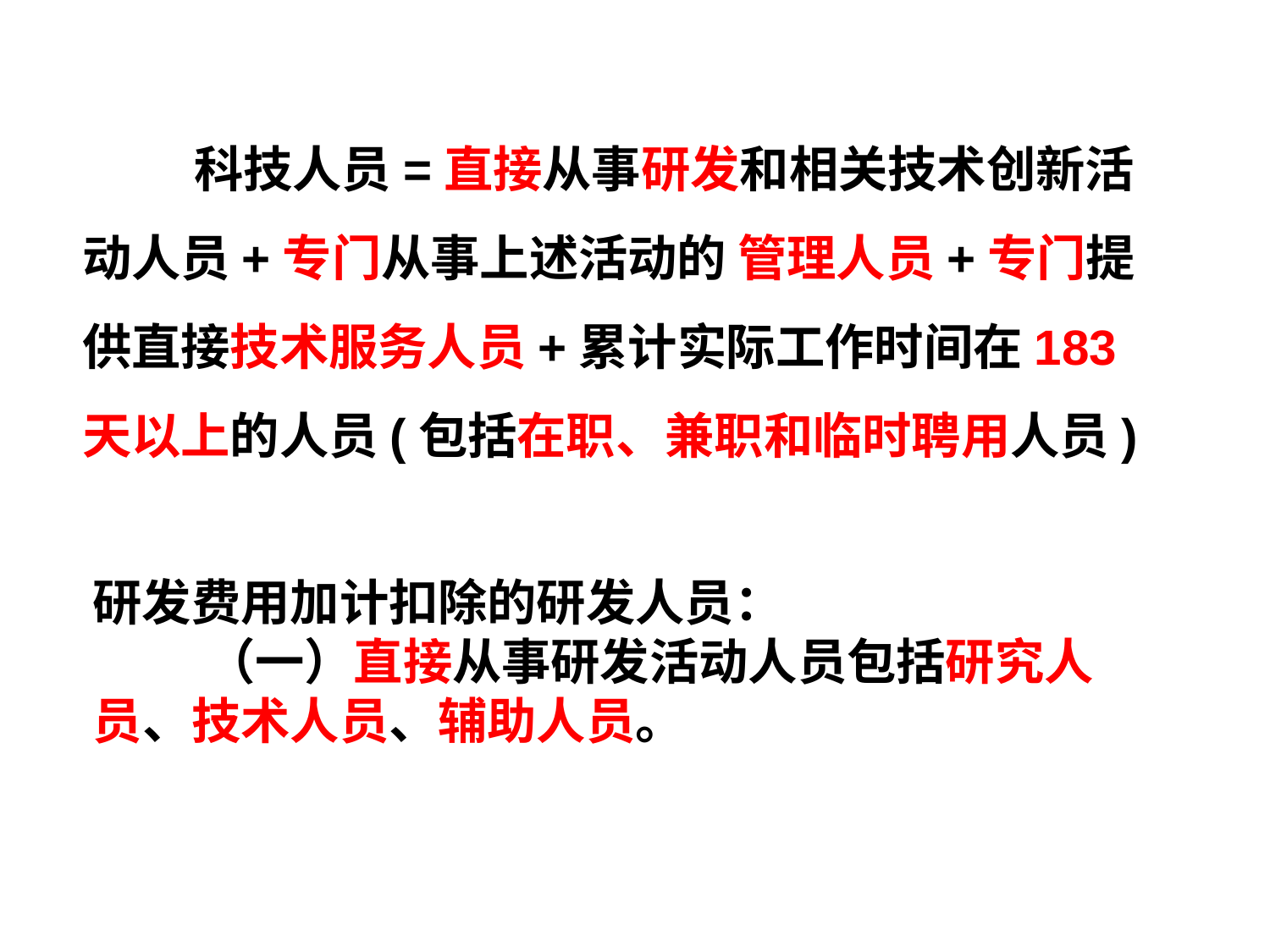

科技人员=直接从事研发和相关技术创新活动人员+专门从事上述活动的 管理人员+专门提供直接技术服务人员+累计实际工作时间在183天以上的人员(包括在职、兼职和临时聘用人员)
研发费用加计扣除的研发人员：
         （一）直接从事研发活动人员包括研究人员、技术人员、辅助人员。